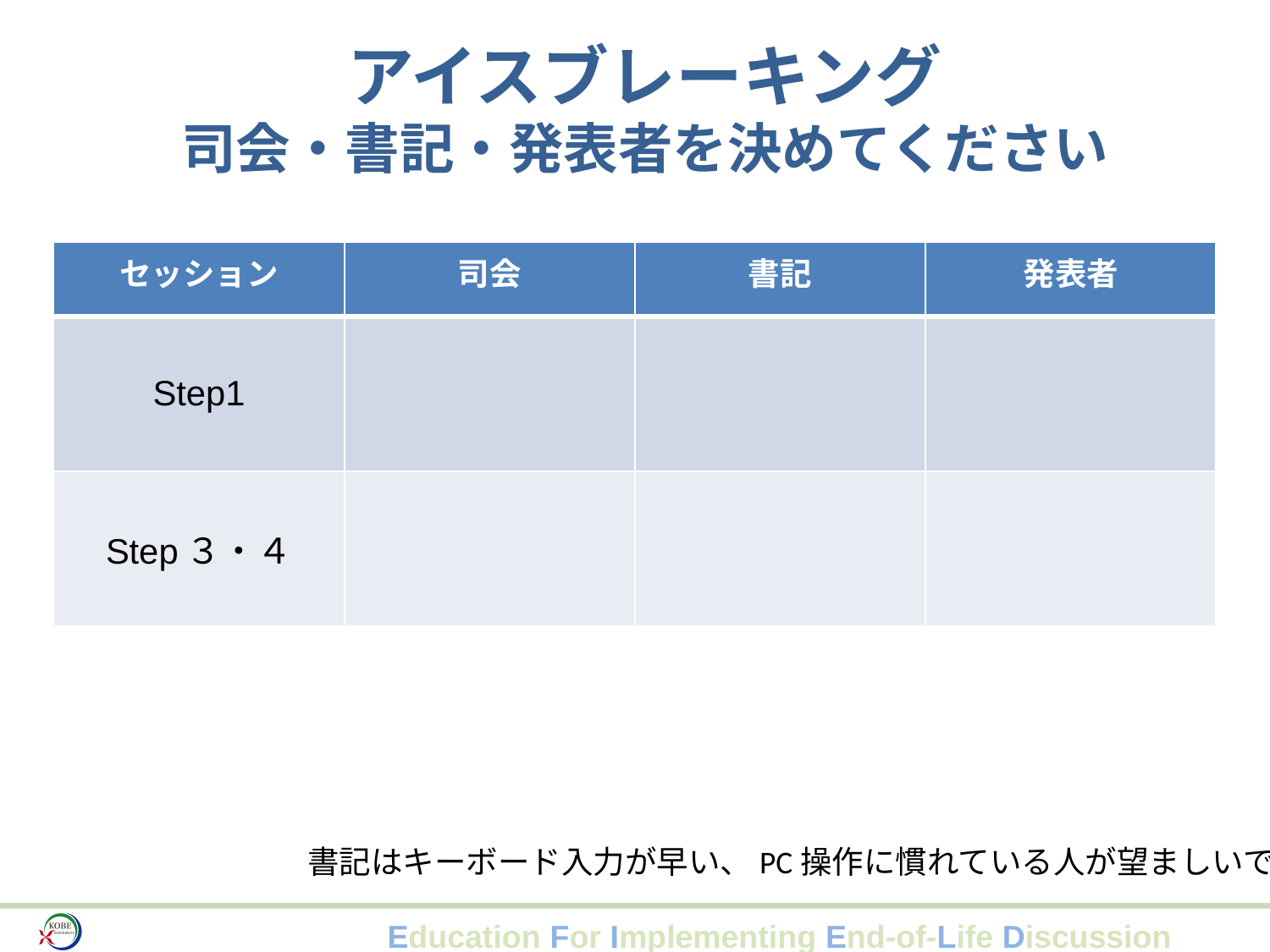

# アイスブレーキング 司会・書記・発表者を決めてください
| セッション | 司会 | 書記 | 発表者 |
| --- | --- | --- | --- |
| Step1 |  |  |  |
| Step３・４ |  |  |  |
書記はキーボード入力が早い、PC操作に慣れている人が望ましいです